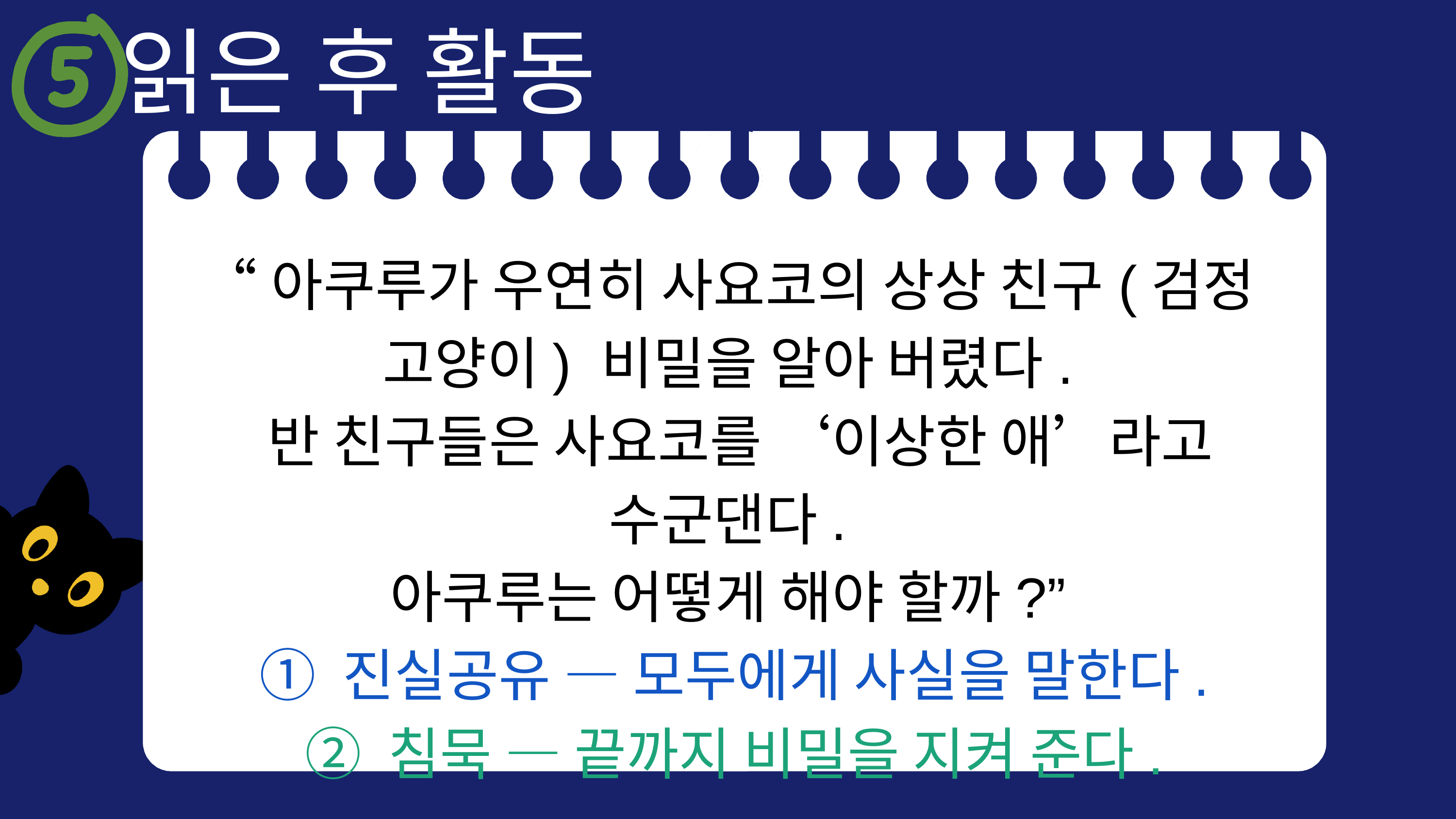

읽은 후 활동

“아쿠루가 우연히 사요코의 상상 친구(검정 고양이) 비밀을 알아 버렸다.
 반 친구들은 사요코를 ‘이상한 애’라고 수군댄다.
아쿠루는 어떻게 해야 할까?”
 ① 진실공유 ― 모두에게 사실을 말한다.
 ② 침묵 ― 끝까지 비밀을 지켜 준다.